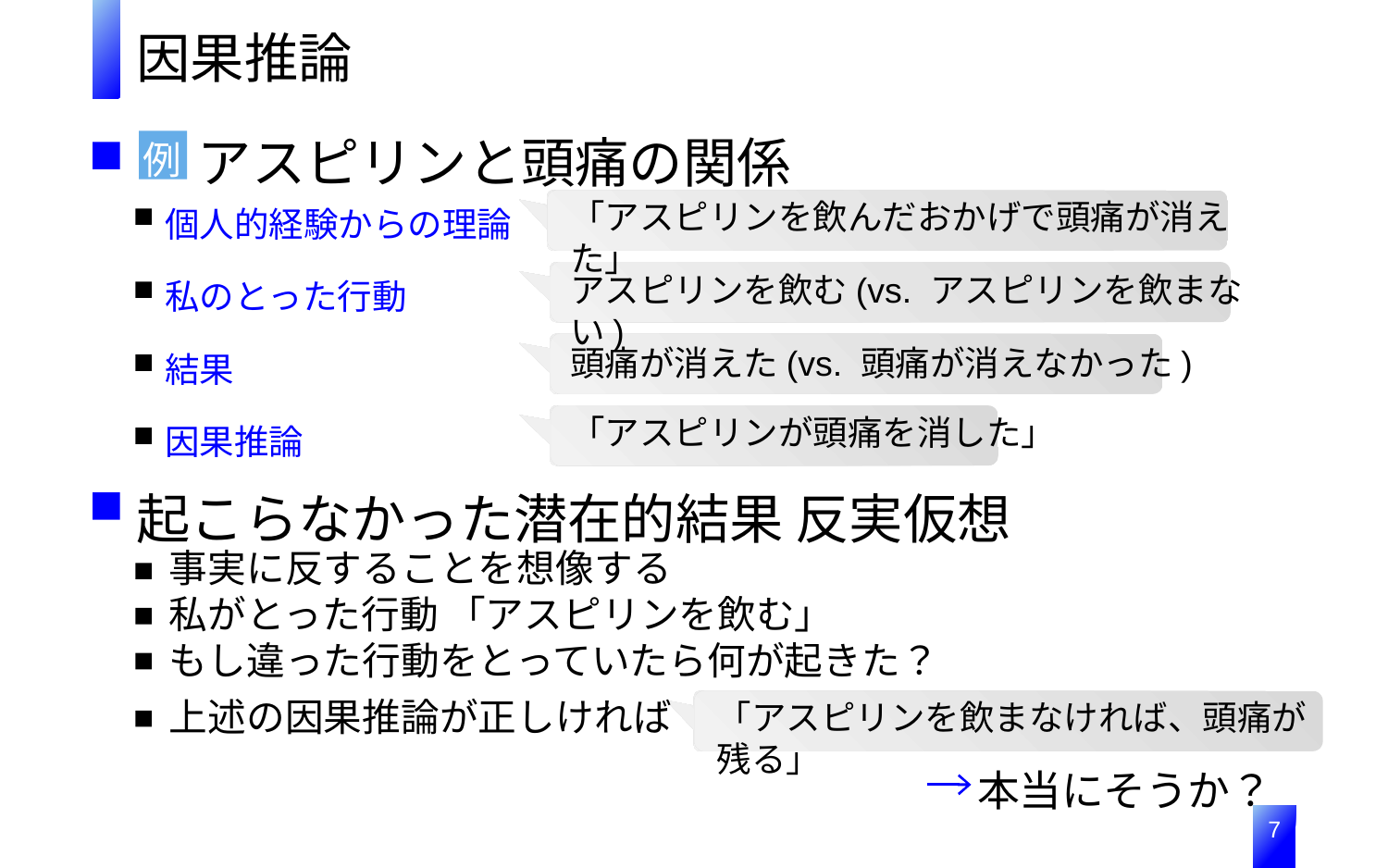

因果推論
アスピリンと頭痛の関係
例

個人的経験からの理論
「アスピリンを飲んだおかげで頭痛が消えた」

私のとった行動
アスピリンを飲む(vs. アスピリンを飲まない)

結果

頭痛が消えた(vs. 頭痛が消えなかった)

「アスピリンが頭痛を消した」
因果推論

起こらなかった潜在的結果 反実仮想

事実に反することを想像する
私がとった行動 「アスピリンを飲む」
もし違った行動をとっていたら何が起きた？

上述の因果推論が正しければ
「アスピリンを飲まなければ、頭痛が残る」

本当にそうか？